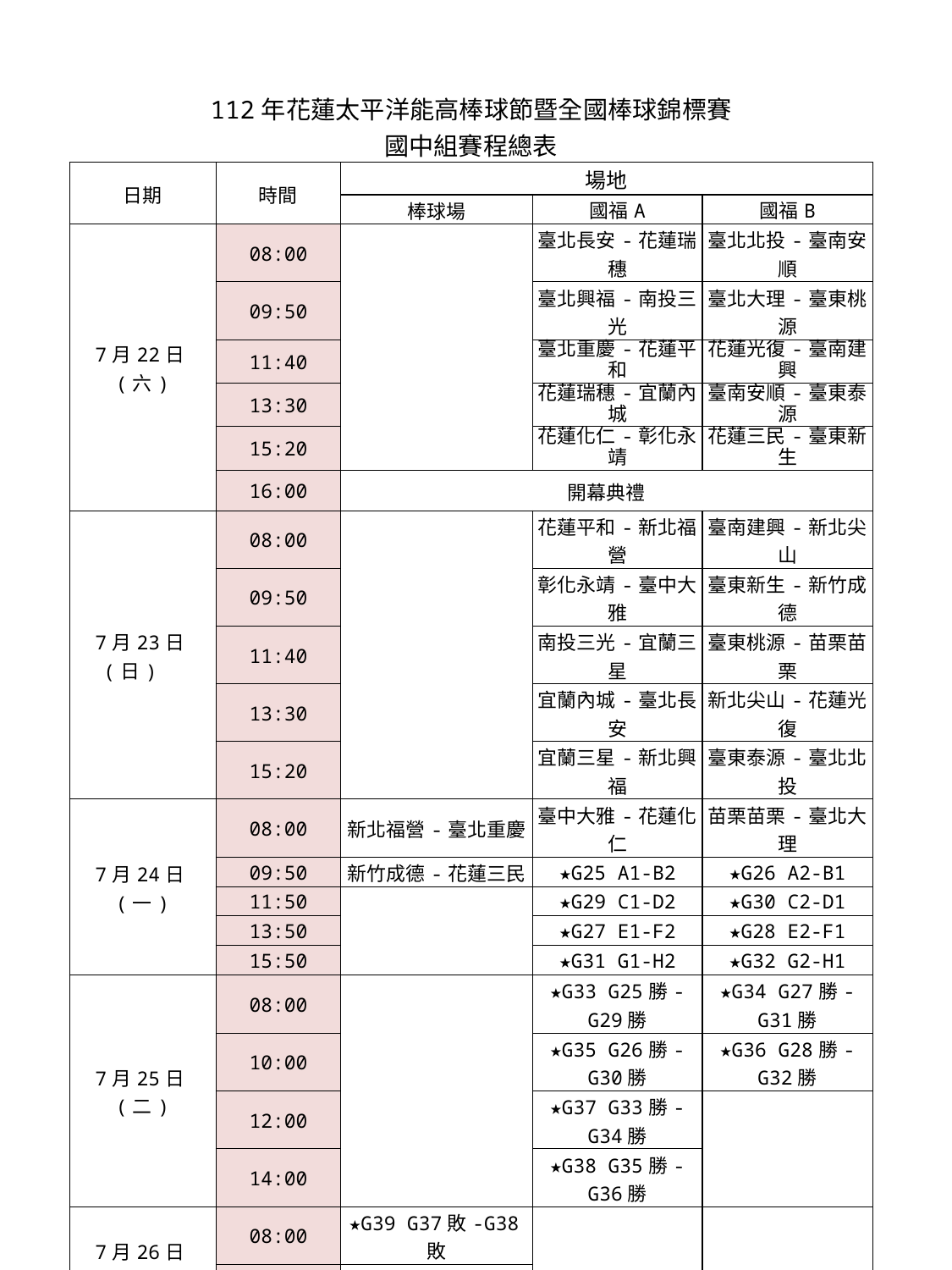

| 112年花蓮太平洋能高棒球節暨全國棒球錦標賽 國中組賽程總表 |  |  |  |  |
| --- | --- | --- | --- | --- |
| 日期 | 時間 | 場地 |  |  |
|  |  | 棒球場 | 國福A | 國福B |
| 7月22日(六) | 08:00 |  | 臺北長安-花蓮瑞穗 | 臺北北投-臺南安順 |
|  | 09:50 |  | 臺北興福-南投三光 | 臺北大理-臺東桃源 |
|  | 11:40 |  | 臺北重慶-花蓮平和 | 花蓮光復-臺南建興 |
|  | 13:30 |  | 花蓮瑞穗-宜蘭內城 | 臺南安順-臺東泰源 |
|  | 15:20 |  | 花蓮化仁-彰化永靖 | 花蓮三民-臺東新生 |
|  | 16:00 | 開幕典禮 |  |  |
| 7月23日(日) | 08:00 |  | 花蓮平和-新北福營 | 臺南建興-新北尖山 |
|  | 09:50 |  | 彰化永靖-臺中大雅 | 臺東新生-新竹成德 |
|  | 11:40 |  | 南投三光-宜蘭三星 | 臺東桃源-苗栗苗栗 |
|  | 13:30 |  | 宜蘭內城-臺北長安 | 新北尖山-花蓮光復 |
|  | 15:20 |  | 宜蘭三星-新北興福 | 臺東泰源-臺北北投 |
| 7月24日(一) | 08:00 | 新北福營-臺北重慶 | 臺中大雅-花蓮化仁 | 苗栗苗栗-臺北大理 |
|  | 09:50 | 新竹成德-花蓮三民 | ★G25 A1-B2 | ★G26 A2-B1 |
|  | 11:50 |  | ★G29 C1-D2 | ★G30 C2-D1 |
|  | 13:50 |  | ★G27 E1-F2 | ★G28 E2-F1 |
|  | 15:50 |  | ★G31 G1-H2 | ★G32 G2-H1 |
| 7月25日(二) | 08:00 |  | ★G33 G25勝-G29勝 | ★G34 G27勝-G31勝 |
|  | 10:00 |  | ★G35 G26勝-G30勝 | ★G36 G28勝-G32勝 |
|  | 12:00 |  | ★G37 G33勝-G34勝 |  |
|  | 14:00 |  | ★G38 G35勝-G36勝 |  |
| 7月26日(三) | 08:00 | ★G39 G37敗-G38敗 |  |  |
|  | 12:30 | ★G40 G37勝-G38勝 |  |  |
| 備註： 每天除第一場比賽時間外，皆為參考時間，如前一場比賽提前結束，次場比賽皆會往前進行，時間以大會告知為主。 G1-G24限時100分鐘，鈴響不開新局 G25-G32限時110分鐘，鈴響不開新局。 G33-G36限時120分鐘，鈴響不開新局。 G37-G40不限時，★G25-G32擲銅板決定攻守。 每場比賽以7局為限，7局結束或時間到未分出勝負，分組預賽可和局收場，淘汰賽則需採突破僵局制(一、二壘有人無人出局)，棒次則延續上一局結束棒次，以下類推。 |  |  |  |  |